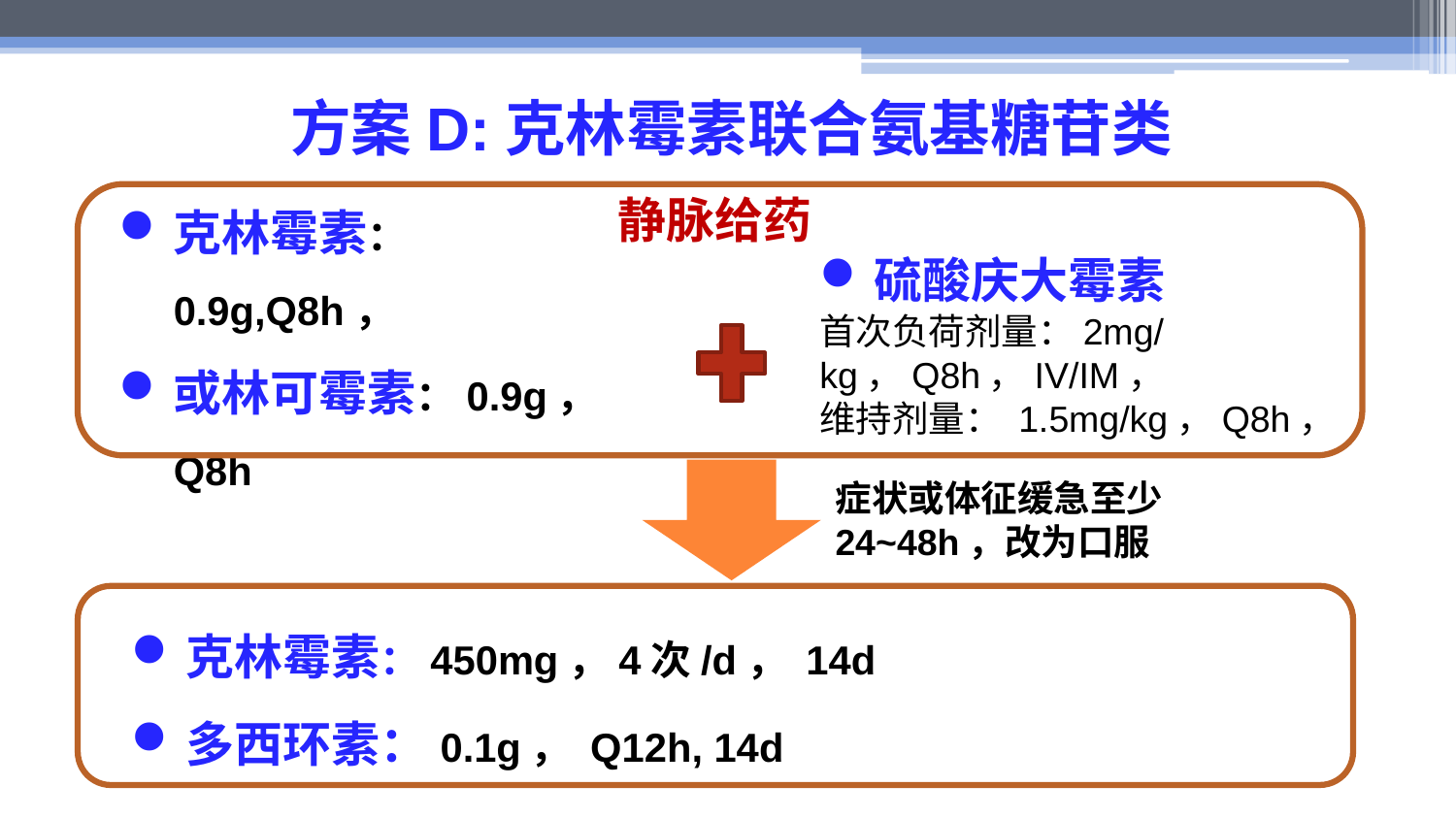

# 方案D:克林霉素联合氨基糖苷类
静脉给药

硫酸庆大霉素
首次负荷剂量：2mg/kg，Q8h，IV/IM，
维持剂量： 1.5mg/kg，Q8h，
克林霉素：0.9g,Q8h，
或林可霉素：0.9g，Q8h

症状或体征缓急至少24~48h，改为口服

克林霉素：450mg，4次/d， 14d
多西环素：0.1g， Q12h, 14d